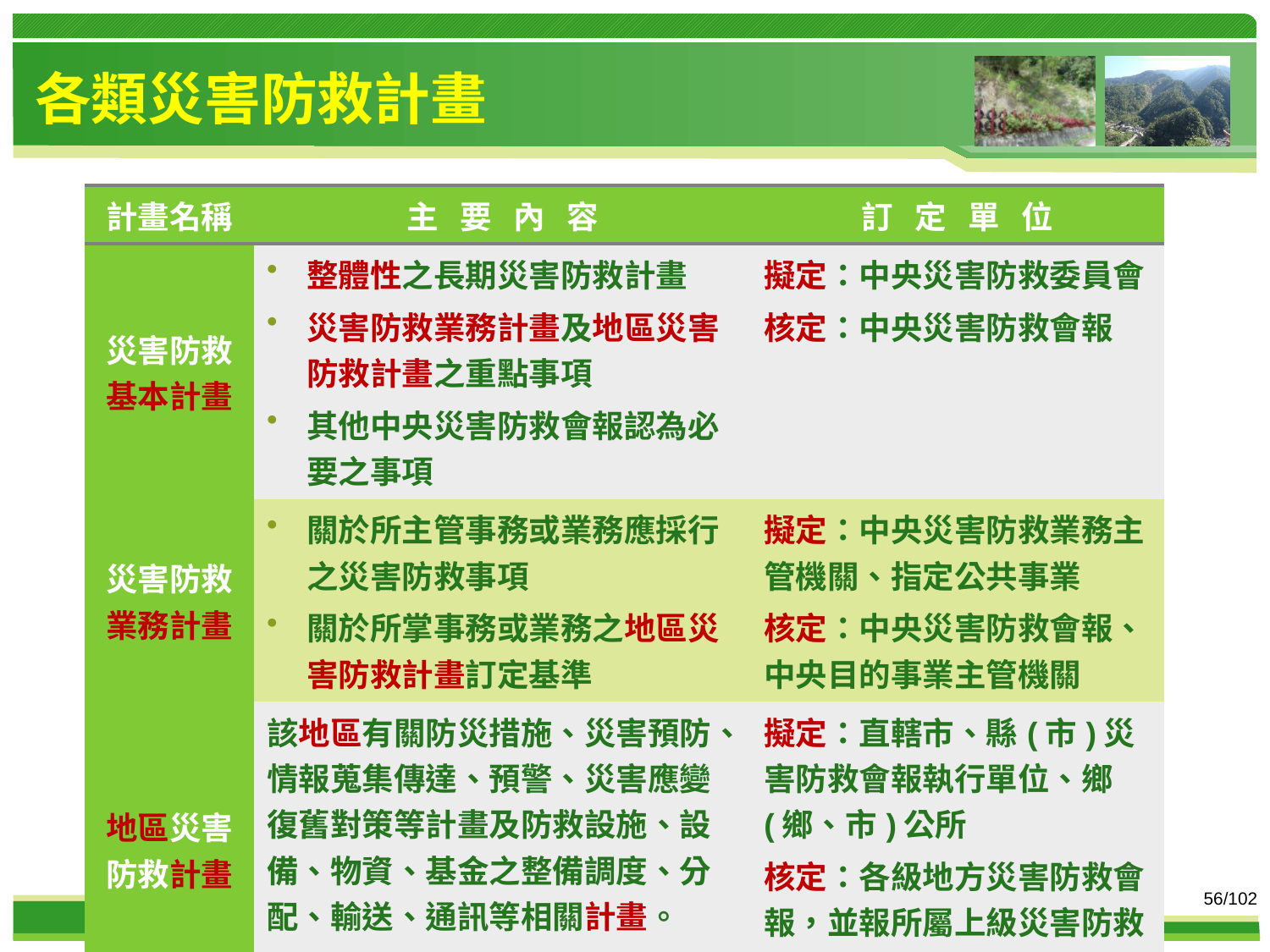

各類災害防救計畫
| 計畫名稱 | 主 要 內 容 | 訂 定 單 位 |
| --- | --- | --- |
| 災害防救基本計畫 | 整體性之長期災害防救計畫 災害防救業務計畫及地區災害防救計畫之重點事項 其他中央災害防救會報認為必要之事項 | 擬定：中央災害防救委員會 核定：中央災害防救會報 |
| 災害防救業務計畫 | 關於所主管事務或業務應採行之災害防救事項 關於所掌事務或業務之地區災害防救計畫訂定基準 | 擬定：中央災害防救業務主管機關、指定公共事業 核定：中央災害防救會報、中央目的事業主管機關 |
| 地區災害防救計畫 | 該地區有關防災措施、災害預防、情報蒐集傳達、預警、災害應變復舊對策等計畫及防救設施、設備、物資、基金之整備調度、分配、輸送、通訊等相關計畫。 | 擬定：直轄市、縣(市)災害防救會報執行單位、鄉(鄉、市)公所 核定：各級地方災害防救會報，並報所屬上級災害防救會報備查。 |
56/102